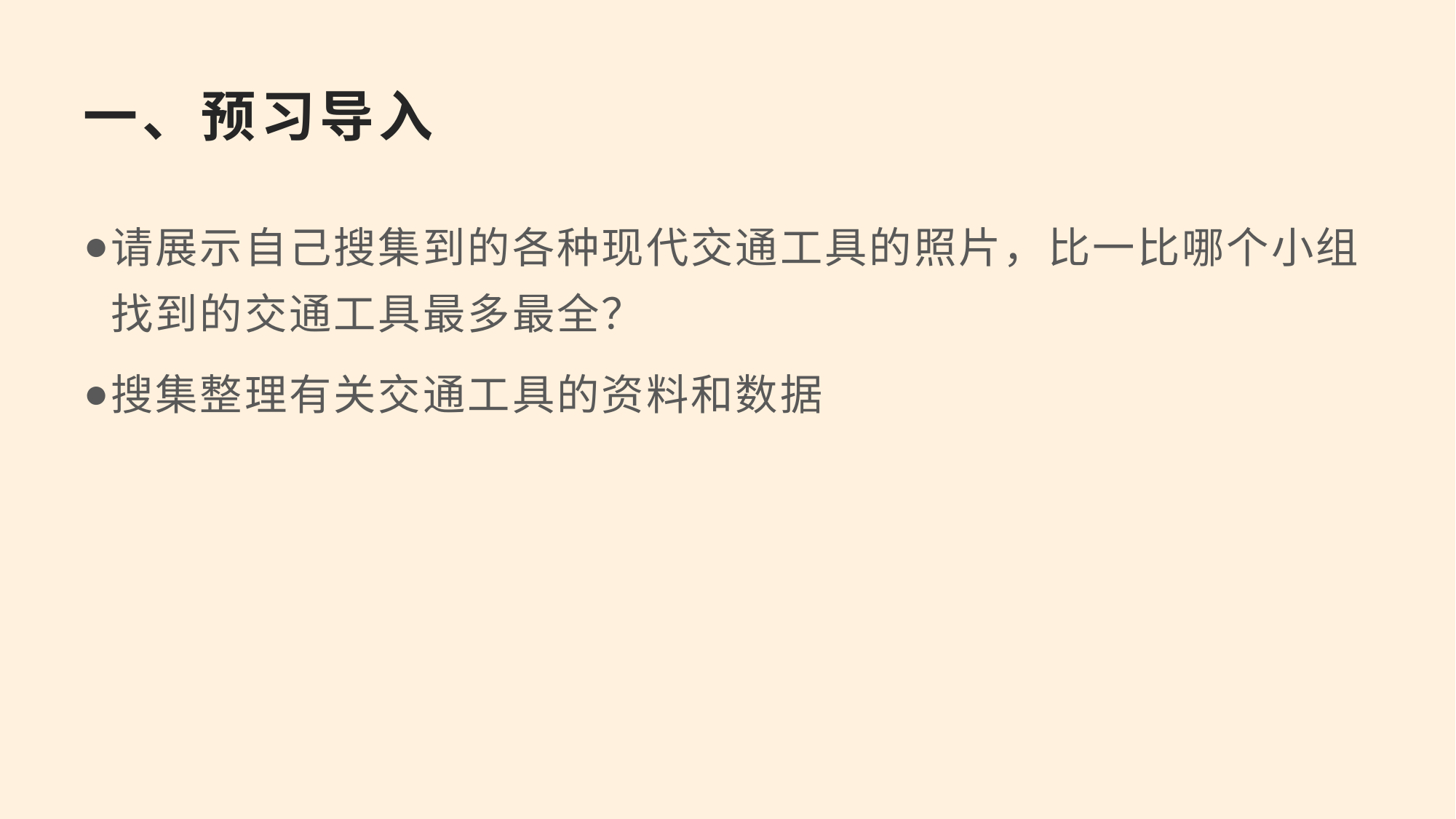

# 一、预习导入
请展示自己搜集到的各种现代交通工具的照片，比一比哪个小组找到的交通工具最多最全？
搜集整理有关交通工具的资料和数据